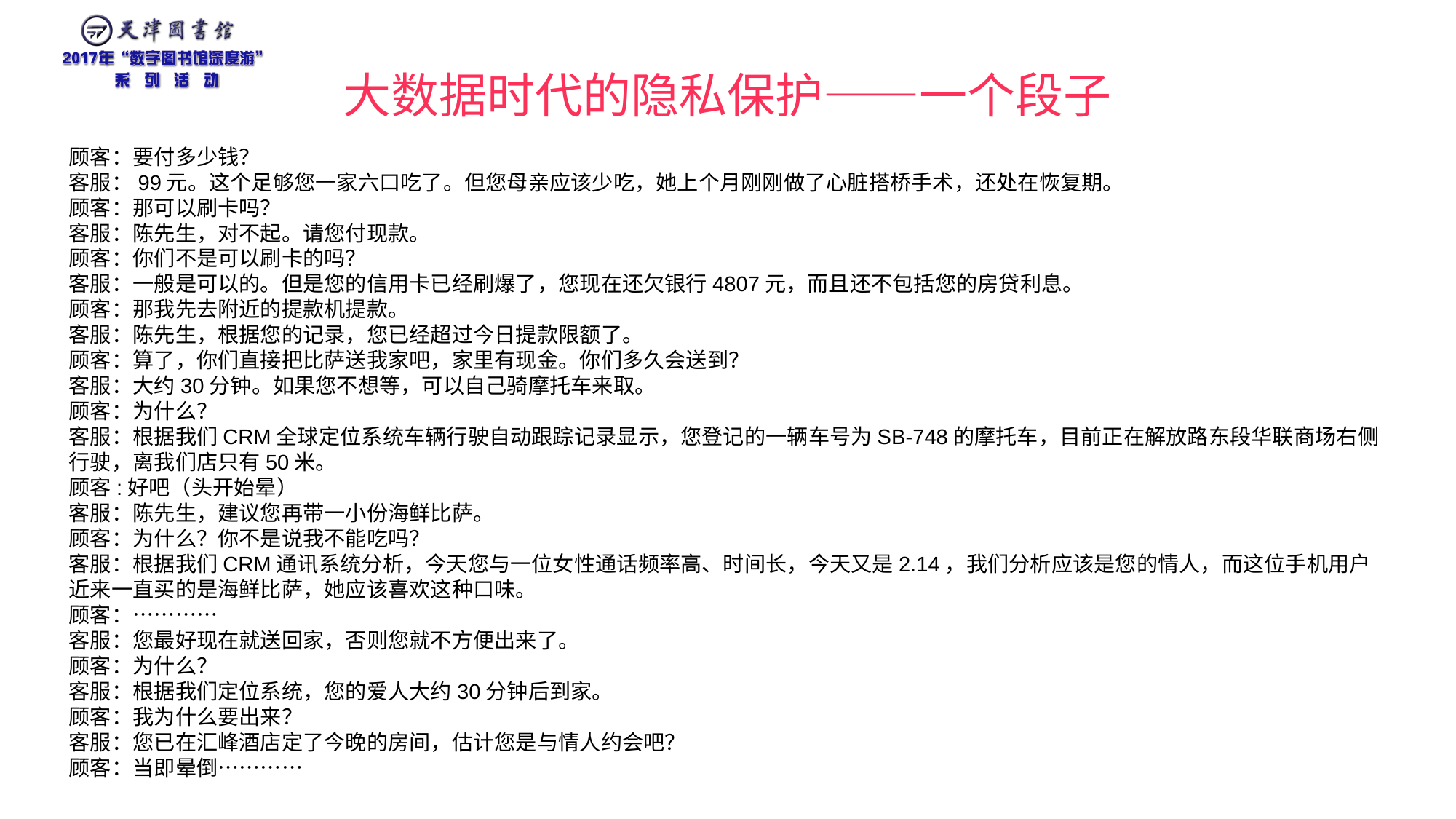

大数据时代的隐私保护——一个段子
顾客：要付多少钱？
客服：99元。这个足够您一家六口吃了。但您母亲应该少吃，她上个月刚刚做了心脏搭桥手术，还处在恢复期。
顾客：那可以刷卡吗？
客服：陈先生，对不起。请您付现款。
顾客：你们不是可以刷卡的吗？
客服：一般是可以的。但是您的信用卡已经刷爆了，您现在还欠银行4807元，而且还不包括您的房贷利息。
顾客：那我先去附近的提款机提款。
客服：陈先生，根据您的记录，您已经超过今日提款限额了。
顾客：算了，你们直接把比萨送我家吧，家里有现金。你们多久会送到？
客服：大约30分钟。如果您不想等，可以自己骑摩托车来取。
顾客：为什么？
客服：根据我们CRM全球定位系统车辆行驶自动跟踪记录显示，您登记的一辆车号为SB-748的摩托车，目前正在解放路东段华联商场右侧行驶，离我们店只有50米。
顾客:好吧（头开始晕）
客服：陈先生，建议您再带一小份海鲜比萨。
顾客：为什么？你不是说我不能吃吗？
客服：根据我们CRM通讯系统分析，今天您与一位女性通话频率高、时间长，今天又是2.14，我们分析应该是您的情人，而这位手机用户近来一直买的是海鲜比萨，她应该喜欢这种口味。
顾客：…………
客服：您最好现在就送回家，否则您就不方便出来了。
顾客：为什么？
客服：根据我们定位系统，您的爱人大约30分钟后到家。
顾客：我为什么要出来？
客服：您已在汇峰酒店定了今晚的房间，估计您是与情人约会吧？
顾客：当即晕倒…………